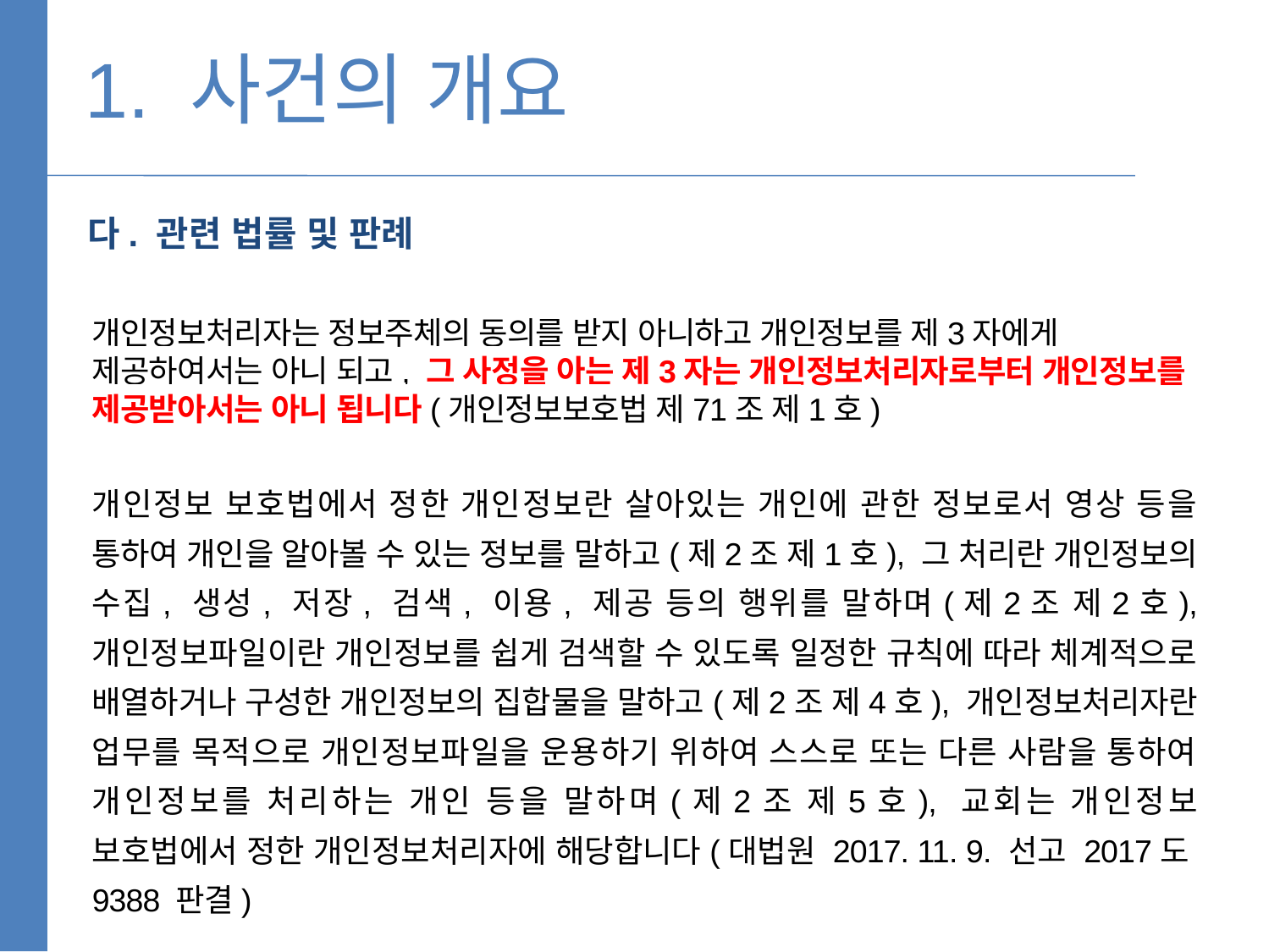

1. 사건의 개요

다. 관련 법률 및 판례
개인정보처리자는 정보주체의 동의를 받지 아니하고 개인정보를 제3자에게 제공하여서는 아니 되고, 그 사정을 아는 제3자는 개인정보처리자로부터 개인정보를 제공받아서는 아니 됩니다(개인정보보호법 제71조 제1호)

개인정보 보호법에서 정한 개인정보란 살아있는 개인에 관한 정보로서 영상 등을 통하여 개인을 알아볼 수 있는 정보를 말하고(제2조 제1호), 그 처리란 개인정보의 수집, 생성, 저장, 검색, 이용, 제공 등의 행위를 말하며(제2조 제2호), 개인정보파일이란 개인정보를 쉽게 검색할 수 있도록 일정한 규칙에 따라 체계적으로 배열하거나 구성한 개인정보의 집합물을 말하고(제2조 제4호), 개인정보처리자란 업무를 목적으로 개인정보파일을 운용하기 위하여 스스로 또는 다른 사람을 통하여 개인정보를 처리하는 개인 등을 말하며(제2조 제5호), 교회는 개인정보 보호법에서 정한 개인정보처리자에 해당합니다(대법원 2017. 11. 9. 선고 2017도9388 판결)